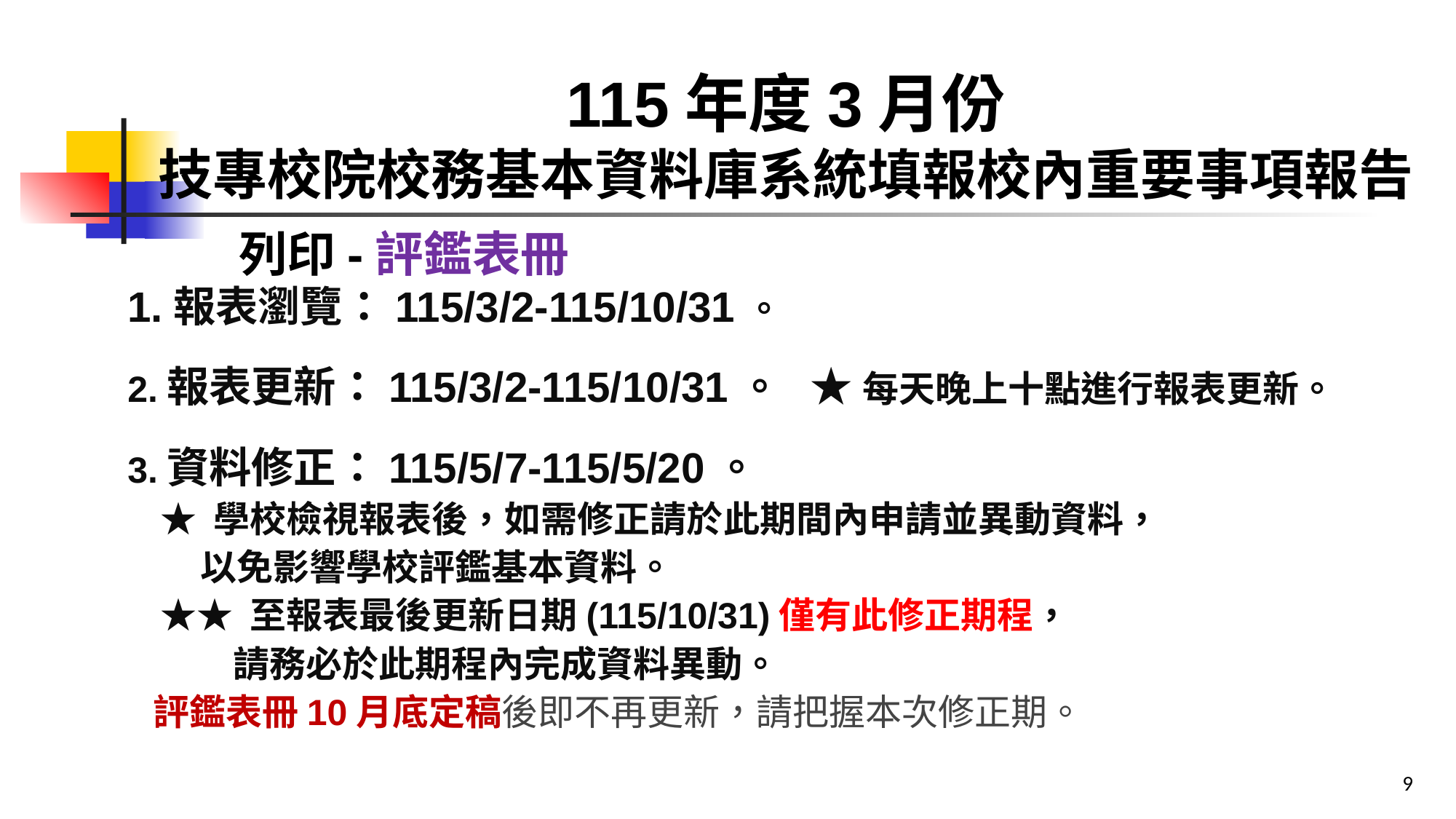

115年度3月份
技專校院校務基本資料庫系統填報校內重要事項報告
列印-評鑑表冊
1.報表瀏覽：115/3/2-115/10/31。

2.報表更新：115/3/2-115/10/31。   ★ 每天晚上十點進行報表更新。

3.資料修正：115/5/7-115/5/20。
    ★ 學校檢視報表後，如需修正請於此期間內申請並異動資料，
　　以免影響學校評鑑基本資料。
    ★★ 至報表最後更新日期(115/10/31)僅有此修正期程，
　　    請務必於此期程內完成資料異動。
  評鑑表冊10月底定稿後即不再更新，請把握本次修正期。

9